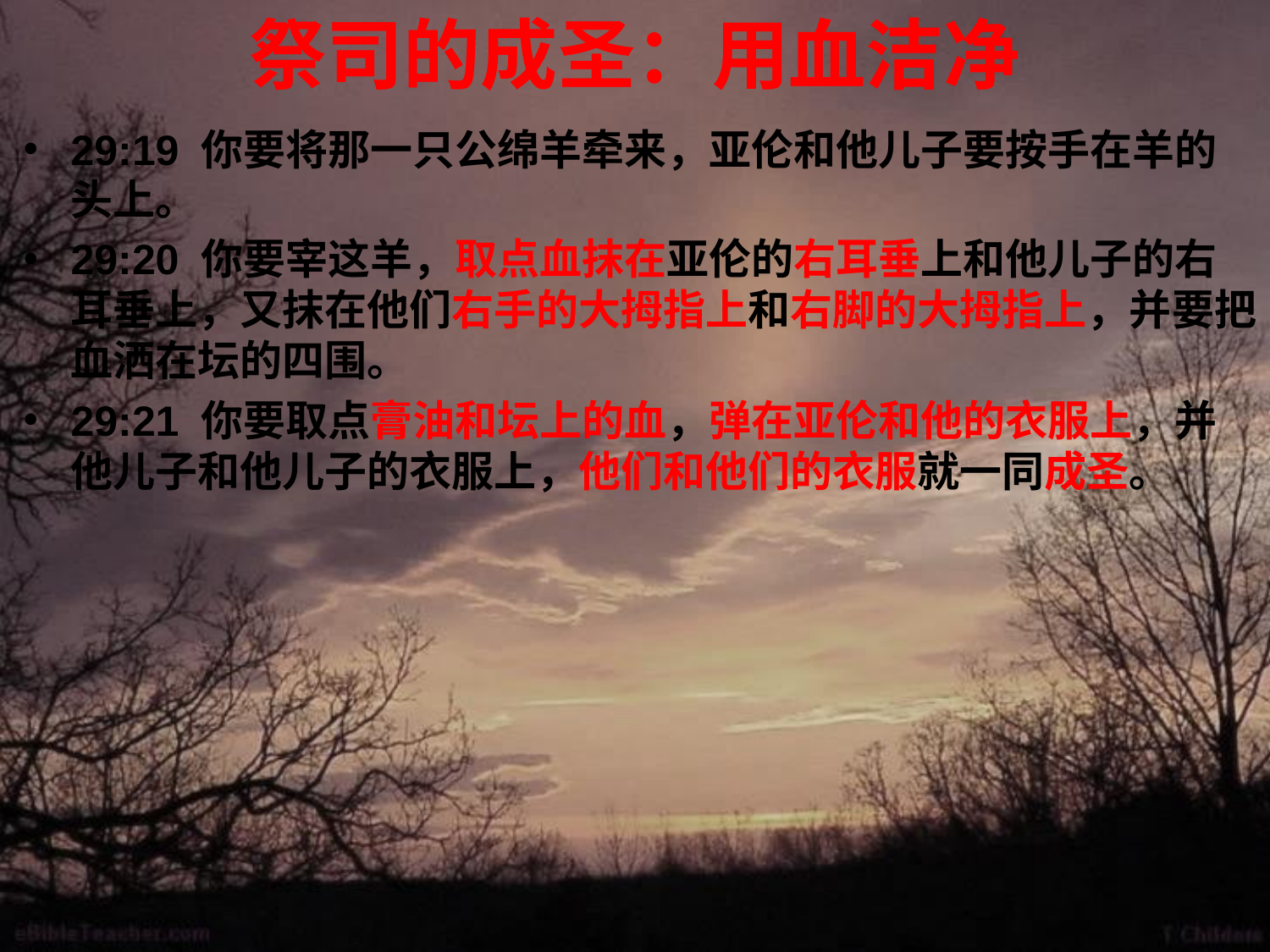

# 祭司的成圣：用血洁净
29:19 你要将那一只公绵羊牵来，亚伦和他儿子要按手在羊的头上。
29:20 你要宰这羊，取点血抹在亚伦的右耳垂上和他儿子的右耳垂上，又抹在他们右手的大拇指上和右脚的大拇指上，并要把血洒在坛的四围。
29:21 你要取点膏油和坛上的血，弹在亚伦和他的衣服上，并他儿子和他儿子的衣服上，他们和他们的衣服就一同成圣。